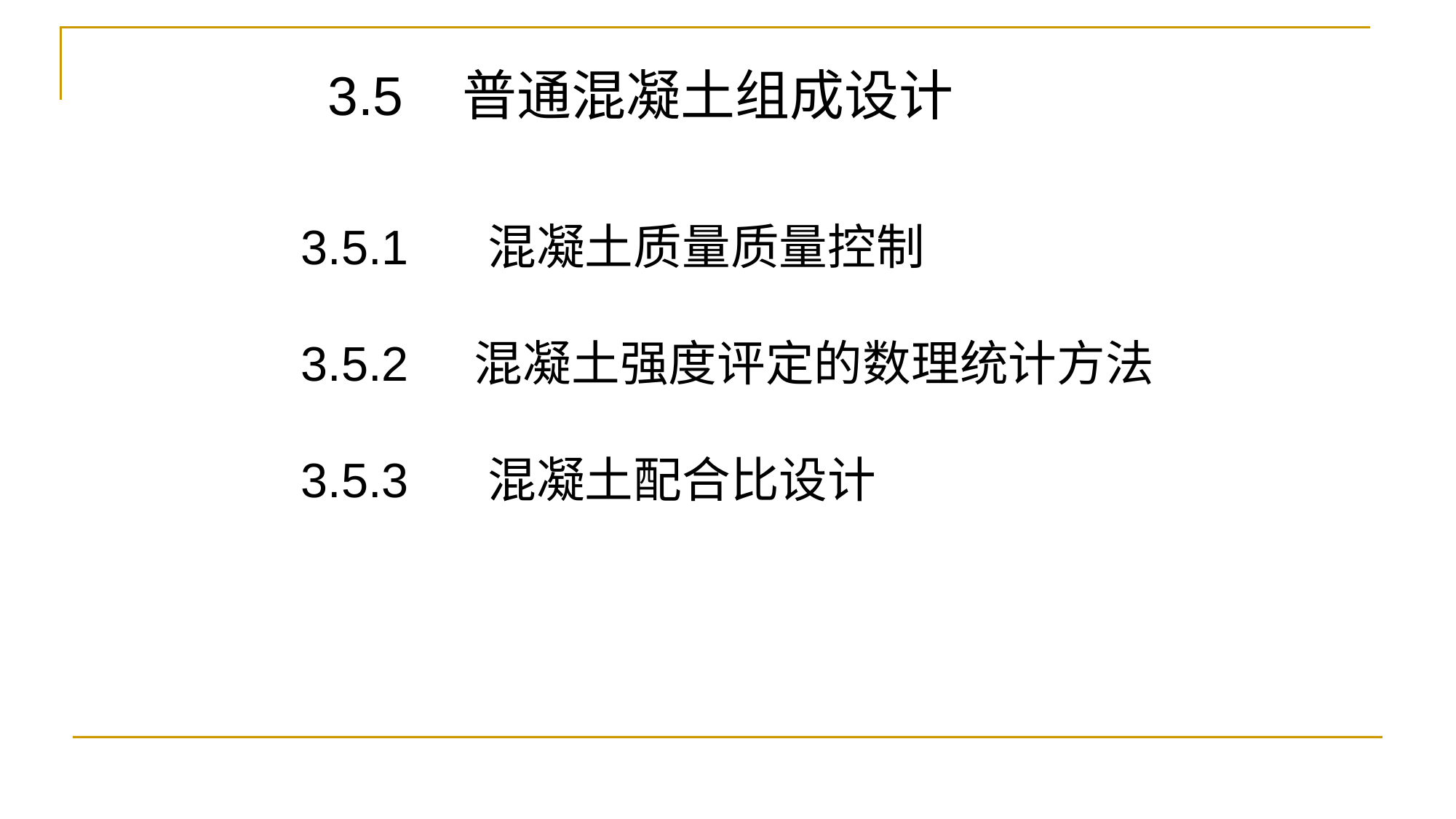

3.5   普通混凝土组成设计
3.5.1     混凝土质量质量控制
3.5.2    混凝土强度评定的数理统计方法
3.5.3     混凝土配合比设计